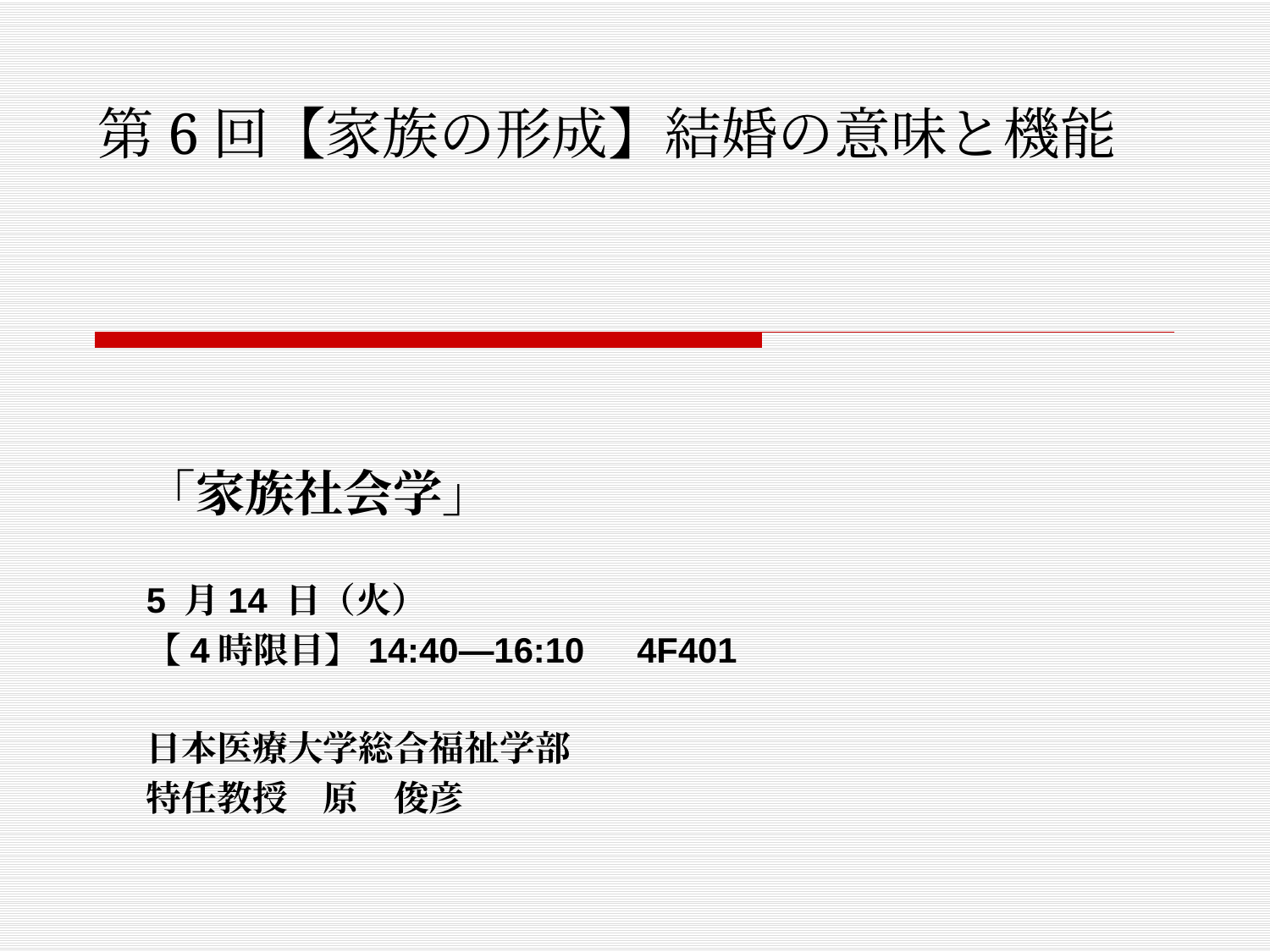

# 第6回【家族の形成】結婚の意味と機能
「家族社会学」

5 月14 日（火）
【4時限目】14:40―16:10　4F401

日本医療大学総合福祉学部
特任教授　原　俊彦